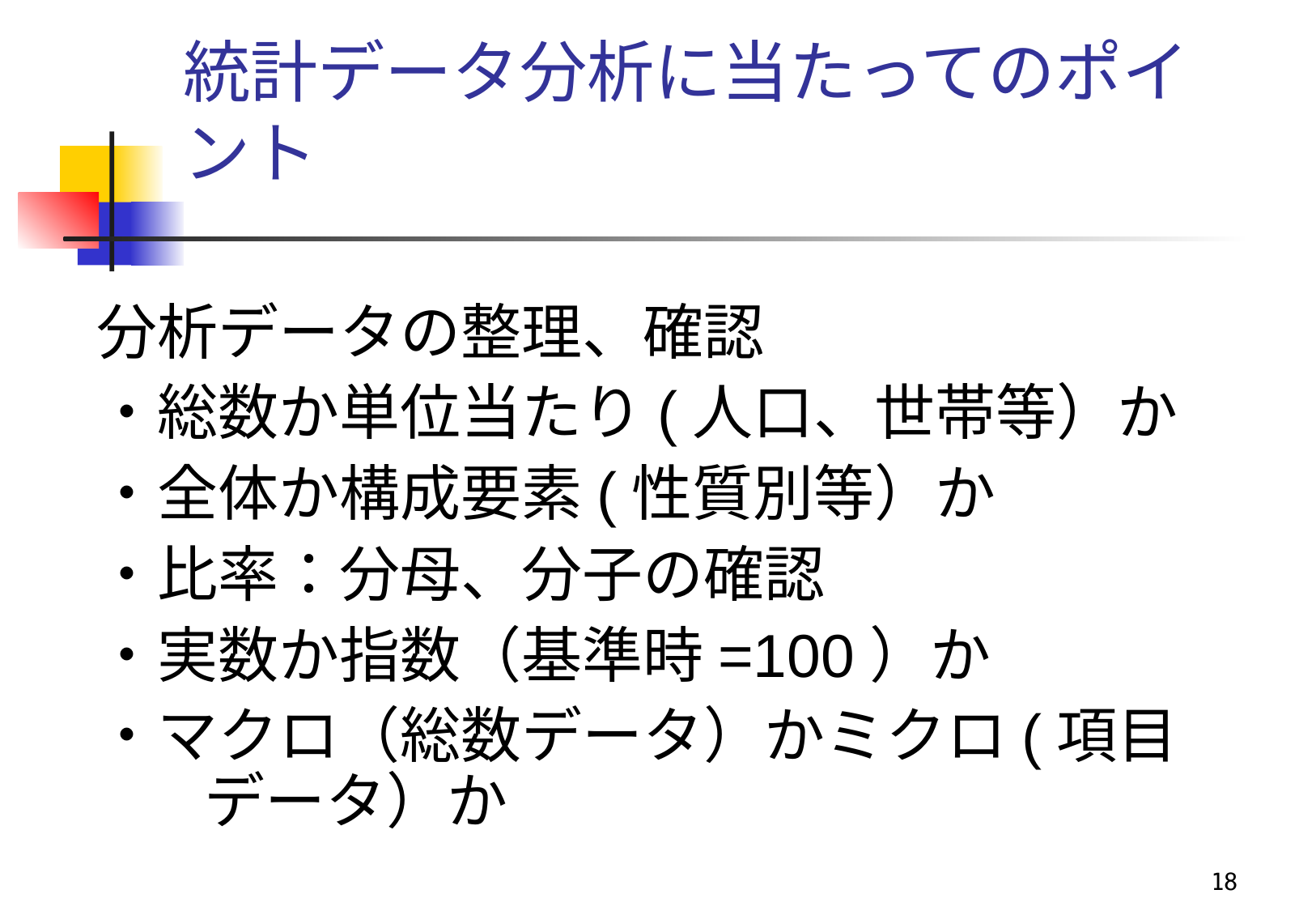

統計データ分析に当たってのポイント
分析データの整理、確認
・総数か単位当たり(人口、世帯等）か
・全体か構成要素(性質別等）か
・比率：分母、分子の確認
・実数か指数（基準時=100）か
・マクロ（総数データ）かミクロ(項目データ）か
18